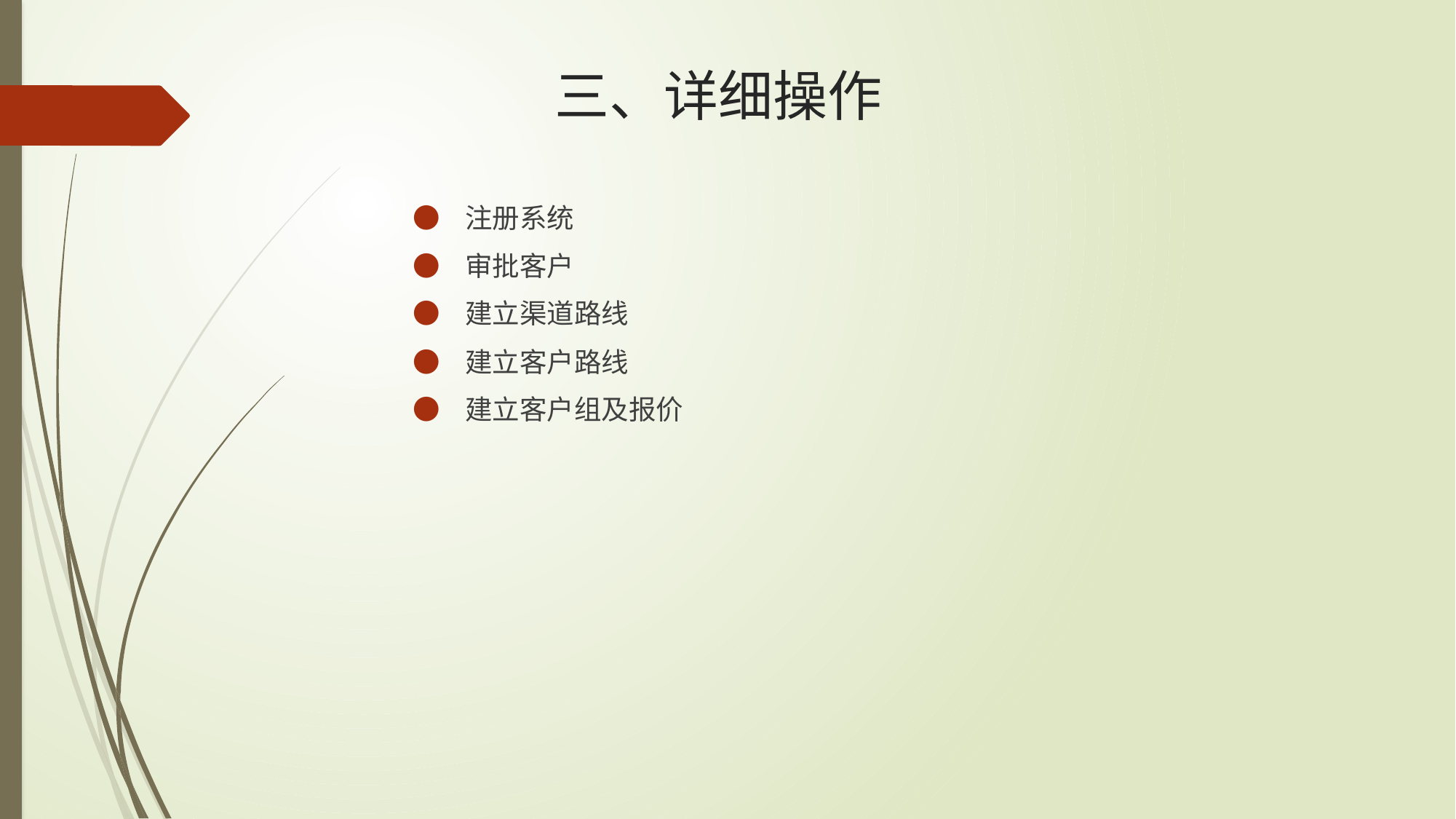

# 三、详细操作

●   注册系统
●   审批客户
●   建立渠道路线
●   建立客户路线
●   建立客户组及报价